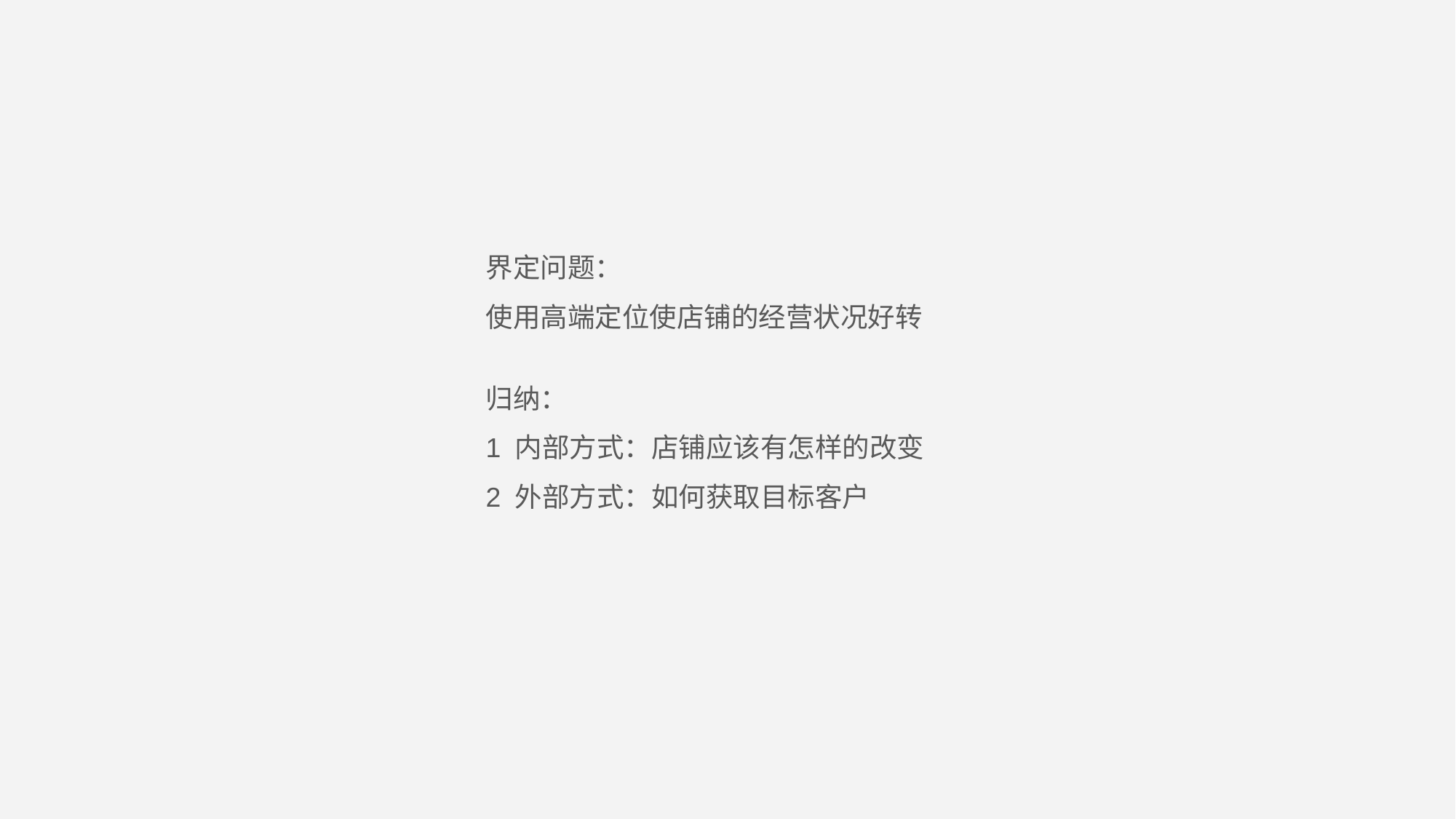

界定问题：
使用高端定位使店铺的经营状况好转
归纳：
1 内部方式：店铺应该有怎样的改变
2 外部方式：如何获取目标客户